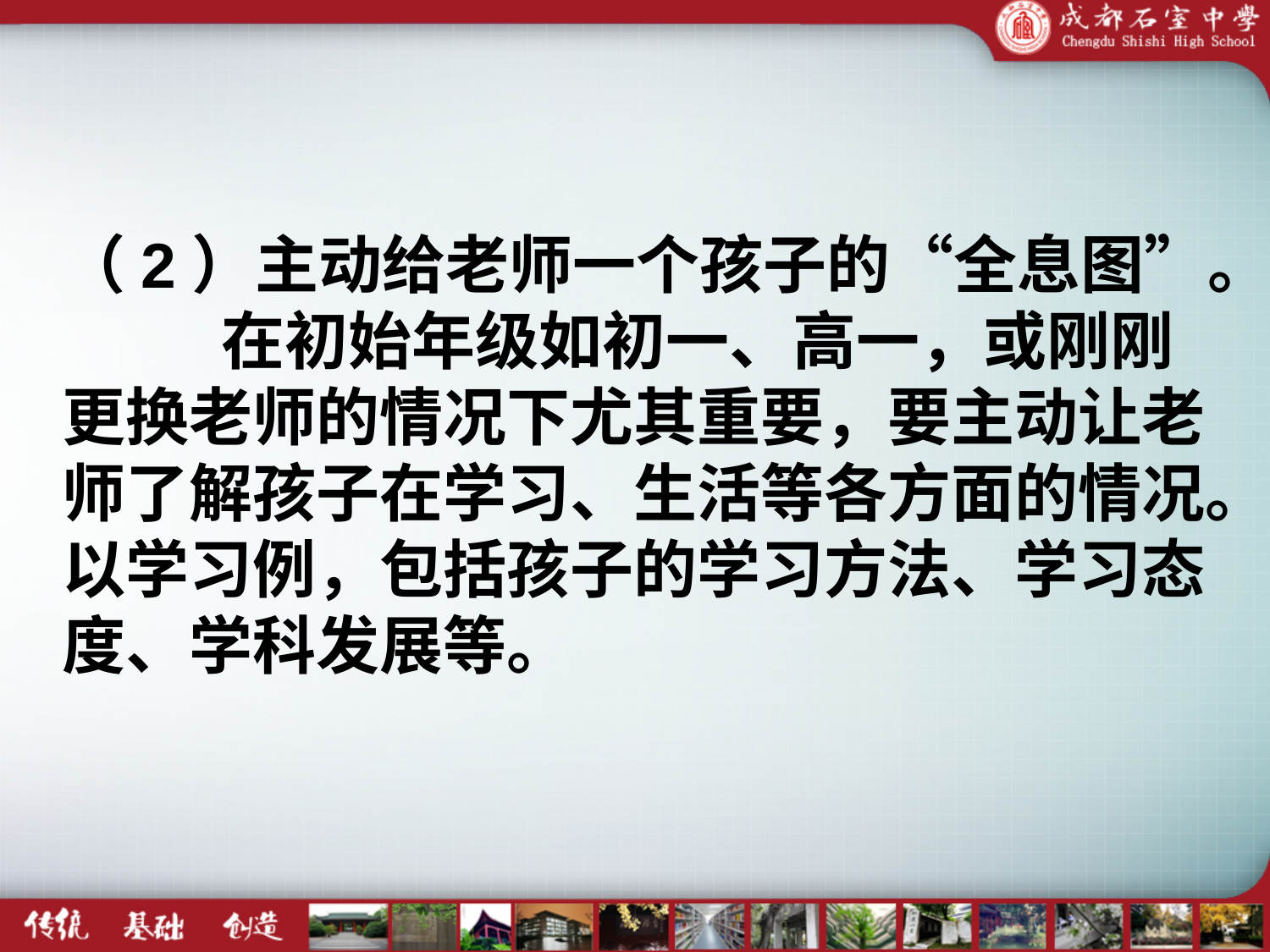

（2）主动给老师一个孩子的“全息图”。
          在初始年级如初一、高一，或刚刚更换老师的情况下尤其重要，要主动让老师了解孩子在学习、生活等各方面的情况。以学习例，包括孩子的学习方法、学习态度、学科发展等。